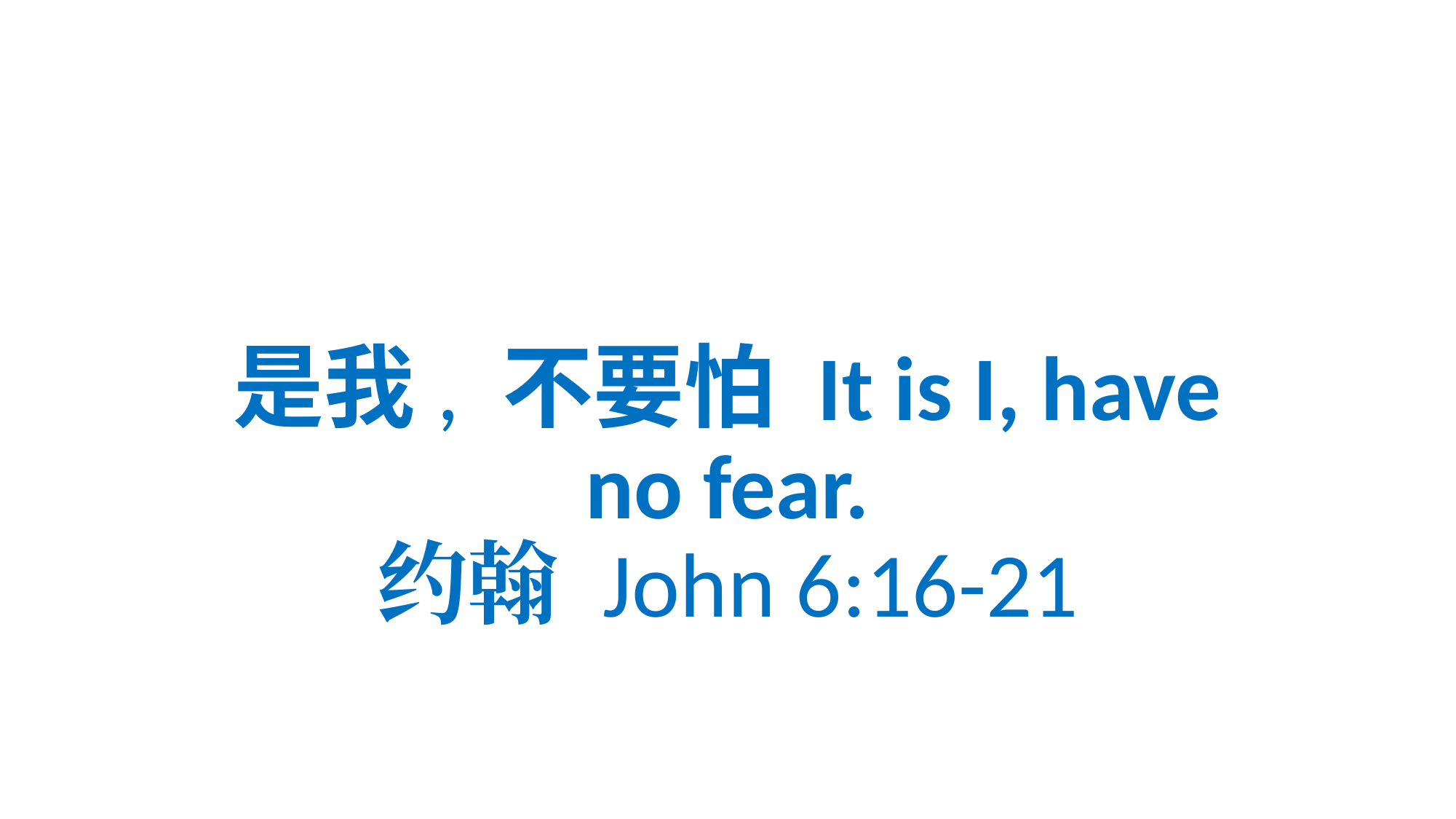

# 是我, 不要怕 It is I, have no fear. 约翰 John 6:16-21